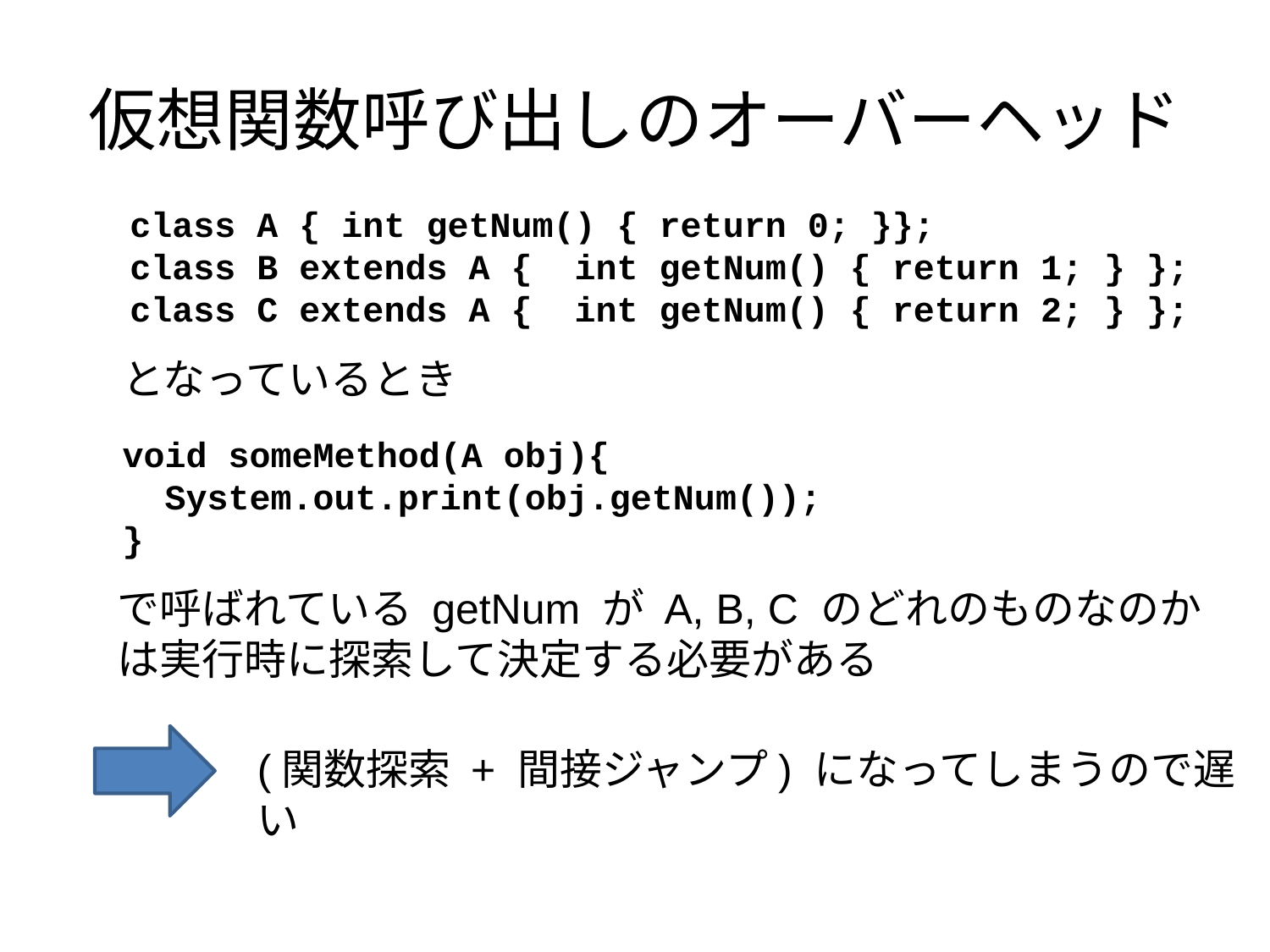

# 仮想関数呼び出しのオーバーヘッド
  class A { int getNum() { return 0; }};
  class B extends A {  int getNum() { return 1; } };
  class C extends A {  int getNum() { return 2; } };
となっているとき
void someMethod(A obj){
  System.out.print(obj.getNum());
}
で呼ばれている getNum が A, B, C のどれのものなのかは実行時に探索して決定する必要がある

(関数探索 + 間接ジャンプ) になってしまうので遅い